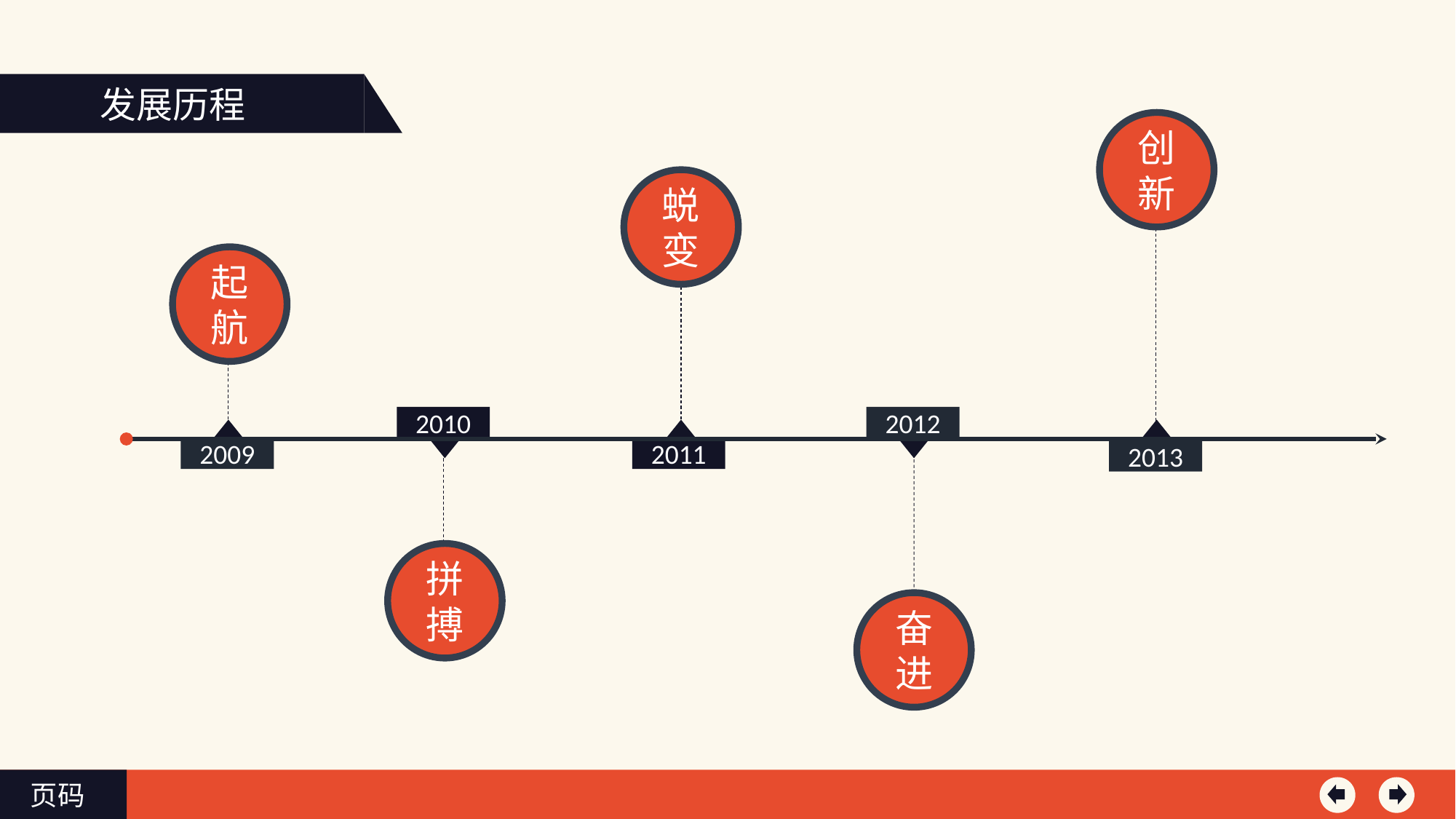

发展历程
创新
蜕变
起航
2012

2010

2009

2011

2013

拼搏
奋进
页码